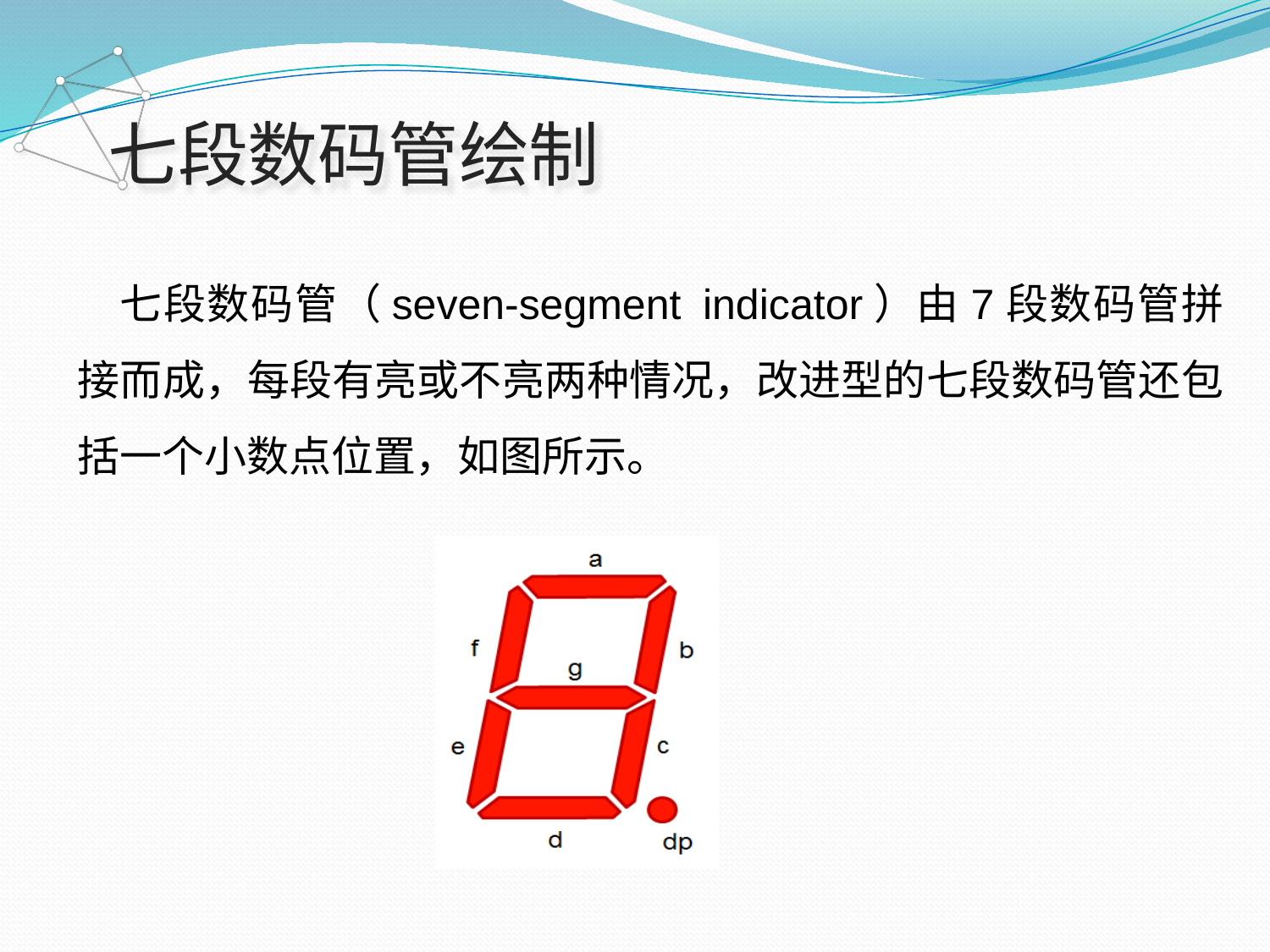

七段数码管绘制
七段数码管（seven-segment indicator）由7段数码管拼 接而成，每段有亮或不亮两种情况，改进型的七段数码管还包 括一个小数点位置，如图所示。